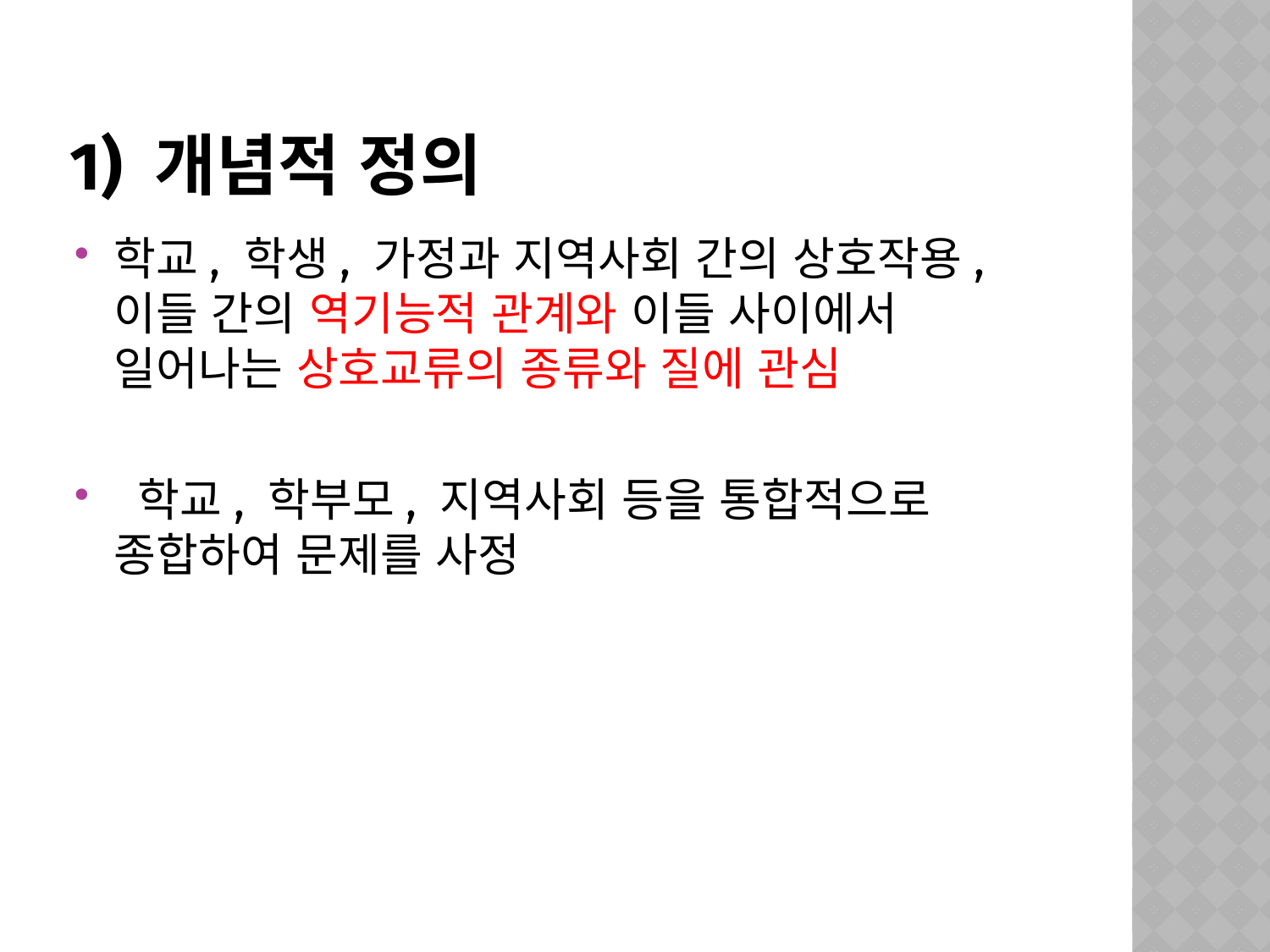

# 1) 개념적 정의
학교, 학생, 가정과 지역사회 간의 상호작용, 이들 간의 역기능적 관계와 이들 사이에서 일어나는 상호교류의 종류와 질에 관심

 학교, 학부모, 지역사회 등을 통합적으로 종합하여 문제를 사정